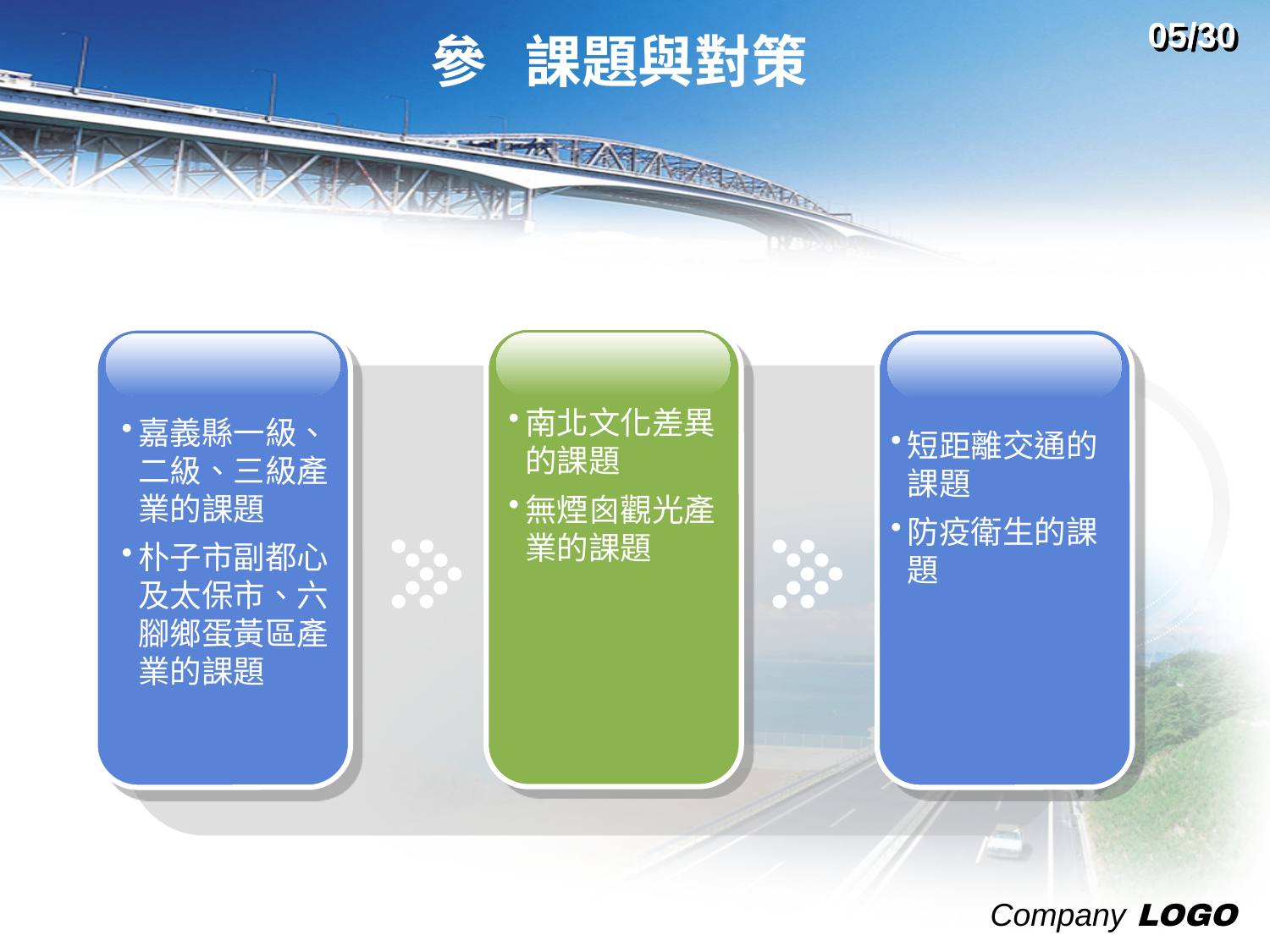

05/30
# 參   課題與對策

南北文化差異的課題
無煙囪觀光產業的課題
嘉義縣一級、二級、三級產業的課題
朴子市副都心及太保市、六腳鄉蛋黃區產業的課題
短距離交通的課題
防疫衛生的課題